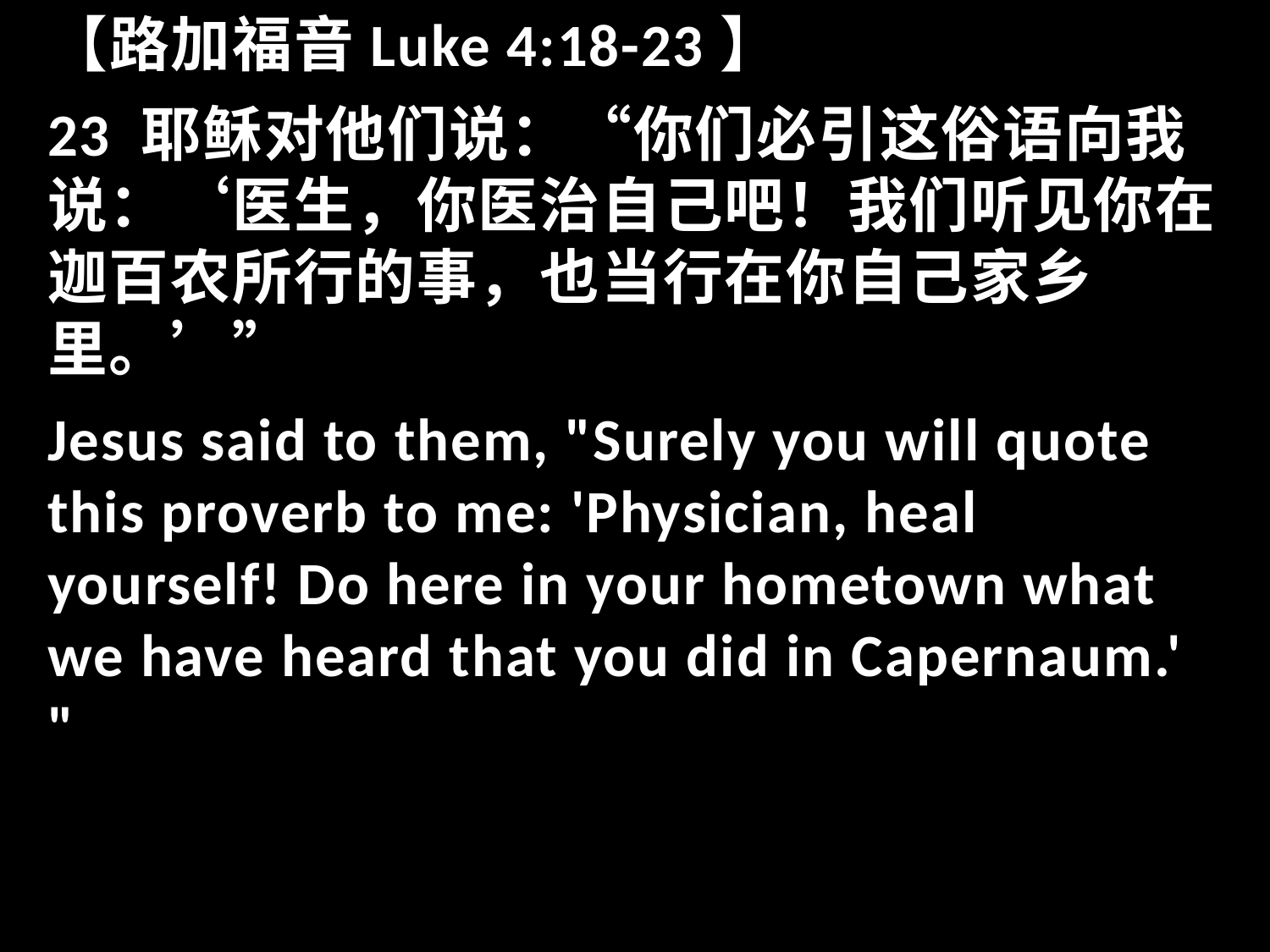

【路加福音Luke 4:18-23】
23 耶稣对他们说：“你们必引这俗语向我说：‘医生，你医治自己吧！我们听见你在迦百农所行的事，也当行在你自己家乡里。’”
Jesus said to them, "Surely you will quote this proverb to me: 'Physician, heal yourself! Do here in your hometown what we have heard that you did in Capernaum.' "